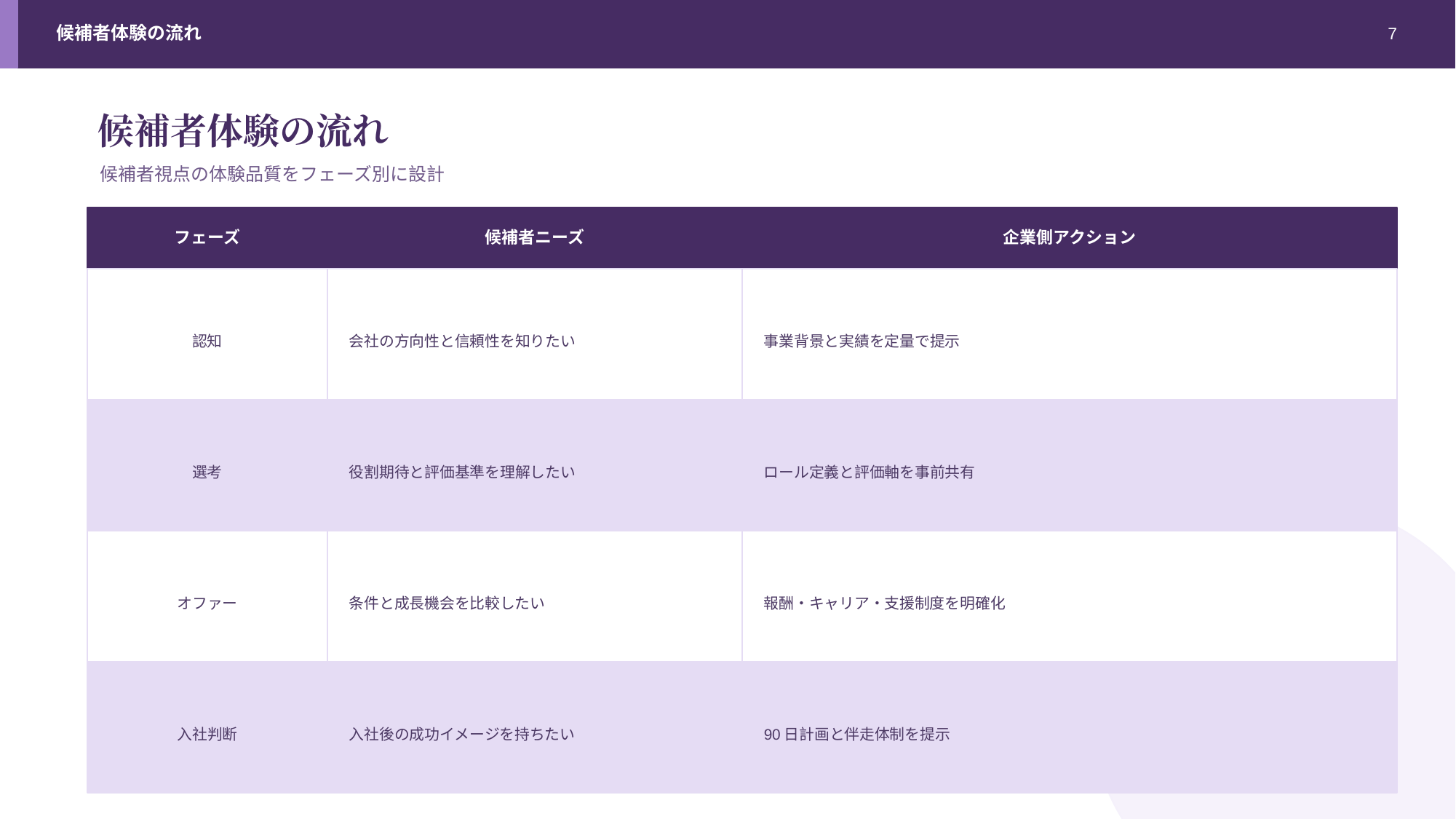

候補者体験の流れ
7
候補者体験の流れ
候補者視点の体験品質をフェーズ別に設計

フェーズ
候補者ニーズ
企業側アクション

認知
会社の方向性と信頼性を知りたい
事業背景と実績を定量で提示

選考
役割期待と評価基準を理解したい
ロール定義と評価軸を事前共有

オファー
条件と成長機会を比較したい
報酬・キャリア・支援制度を明確化

入社判断
入社後の成功イメージを持ちたい
90日計画と伴走体制を提示